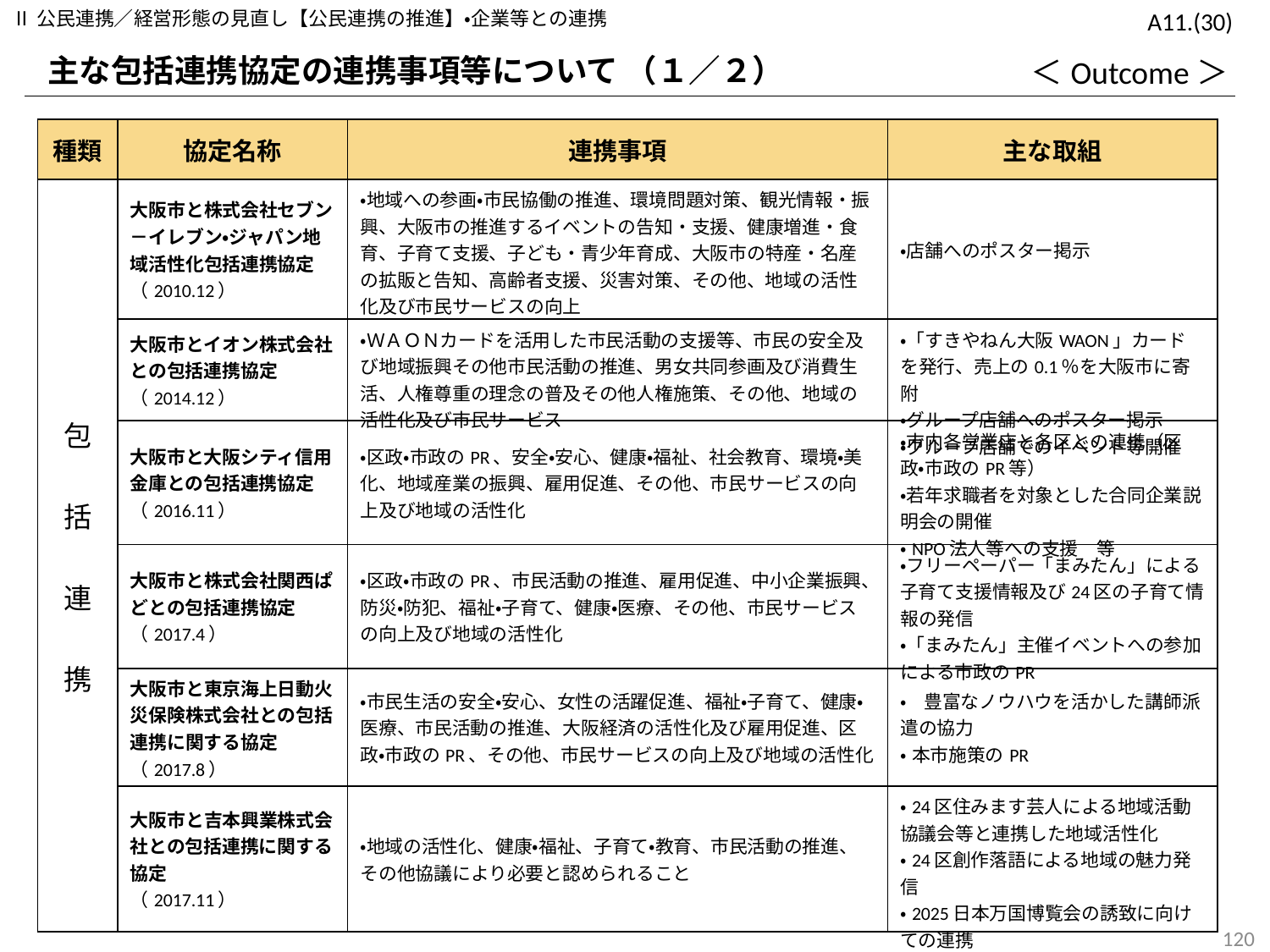

Ⅱ公民連携／経営形態の見直し【公民連携の推進】・企業等との連携

A11.(30)
主な包括連携協定の連携事項等について （１／２）
＜Outcome＞
| 種類 | 協定名称 | 連携事項 | 主な取組 |
| --- | --- | --- | --- |
| 包　括　連　携 | 大阪市と株式会社セブン－イレブン・ジャパン地域活性化包括連携協定（2010.12） | ・地域への参画・市民協働の推進、環境問題対策、観光情報・振興、大阪市の推進するイベントの告知・支援、健康増進・食育、子育て支援、子ども・青少年育成、大阪市の特産・名産の拡販と告知、高齢者支援、災害対策、その他、地域の活性化及び市民サービスの向上 | ・店舗へのポスター掲示 |
|  | 大阪市とイオン株式会社との包括連携協定（2014.12） | ・ＷＡＯＮカードを活用した市民活動の支援等、市民の安全及び地域振興その他市民活動の推進、男女共同参画及び消費生活、人権尊重の理念の普及その他人権施策、その他、地域の活性化及び市民サービス | ・「すきやねん大阪WAON」カードを発行、売上の0.1％を大阪市に寄附 ・グループ店舗へのポスター掲示 ・グループ店舗でのイベント等開催 |
|  | 大阪市と大阪シティ信用金庫との包括連携協定 （2016.11） | ・区政・市政のPR、安全・安心、健康・福祉、社会教育、環境・美化、地域産業の振興、雇用促進、その他、市民サービスの向上及び地域の活性化 | ・市内各営業店と各区との連携（区政・市政のPR等） ・若年求職者を対象とした合同企業説明会の開催 ・NPO法人等への支援　等 |
|  | 大阪市と株式会社関西ぱどとの包括連携協定 （2017.4） | ・区政・市政のPR、市民活動の推進、雇用促進、中小企業振興、防災・防犯、福祉・子育て、健康・医療、その他、市民サービスの向上及び地域の活性化 | ・フリーペーパー「まみたん」による子育て支援情報及び24区の子育て情報の発信 ・「まみたん」主催イベントへの参加による市政のPR |
|  | 大阪市と東京海上日動火災保険株式会社との包括連携に関する協定（2017.8） | ・市民生活の安全・安心、女性の活躍促進、福祉・子育て、健康・医療、市民活動の推進、大阪経済の活性化及び雇用促進、区政・市政のPR、その他、市民サービスの向上及び地域の活性化 | •豊富なノウハウを活かした講師派遣の協力 •本市施策のPR |
|  | 大阪市と吉本興業株式会社との包括連携に関する協定 （2017.11） | ・地域の活性化、健康・福祉、子育て・教育、市民活動の推進、 その他協議により必要と認められること | ・24区住みます芸人による地域活動協議会等と連携した地域活性化 ・24区創作落語による地域の魅力発信 ・2025日本万国博覧会の誘致に向けての連携 |
120